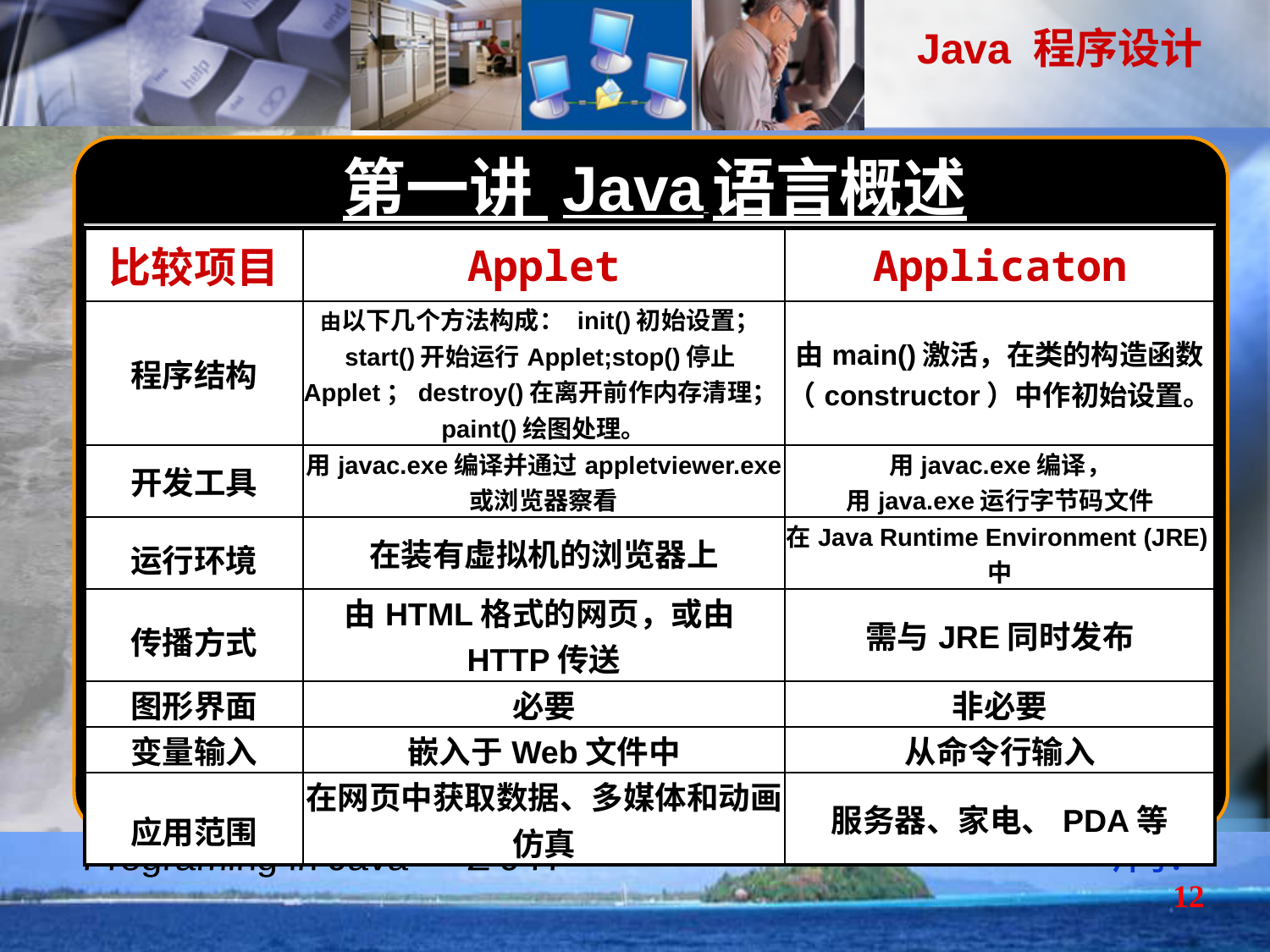

第一讲 Java 语言概述
Java 程序结构

| 比较项目 | Applet | Applicaton |
| --- | --- | --- |
| 程序结构 | 由以下几个方法构成： init()初始设置；start()开始运行Applet;stop()停止Applet；destroy()在离开前作内存清理；paint()绘图处理。 | 由main()激活，在类的构造函数 （constructor）中作初始设置。 |
| 开发工具 | 用javac.exe编译并通过appletviewer.exe 或浏览器察看 | 用javac.exe编译， 用java.exe运行字节码文件 |
| 运行环境 | 在装有虚拟机的浏览器上 | 在Java Runtime Environment (JRE)中 |
| 传播方式 | 由HTML格式的网页，或由HTTP传送 | 需与JRE同时发布 |
| 图形界面 | 必要 | 非必要 |
| 变量输入 | 嵌入于Web文件中 | 从命令行输入 |
| 应用范围 | 在网页中获取数据、多媒体和动画仿真 | 服务器、家电、PDA等 |
Application与Applet的主要区别如下表：
片号：12